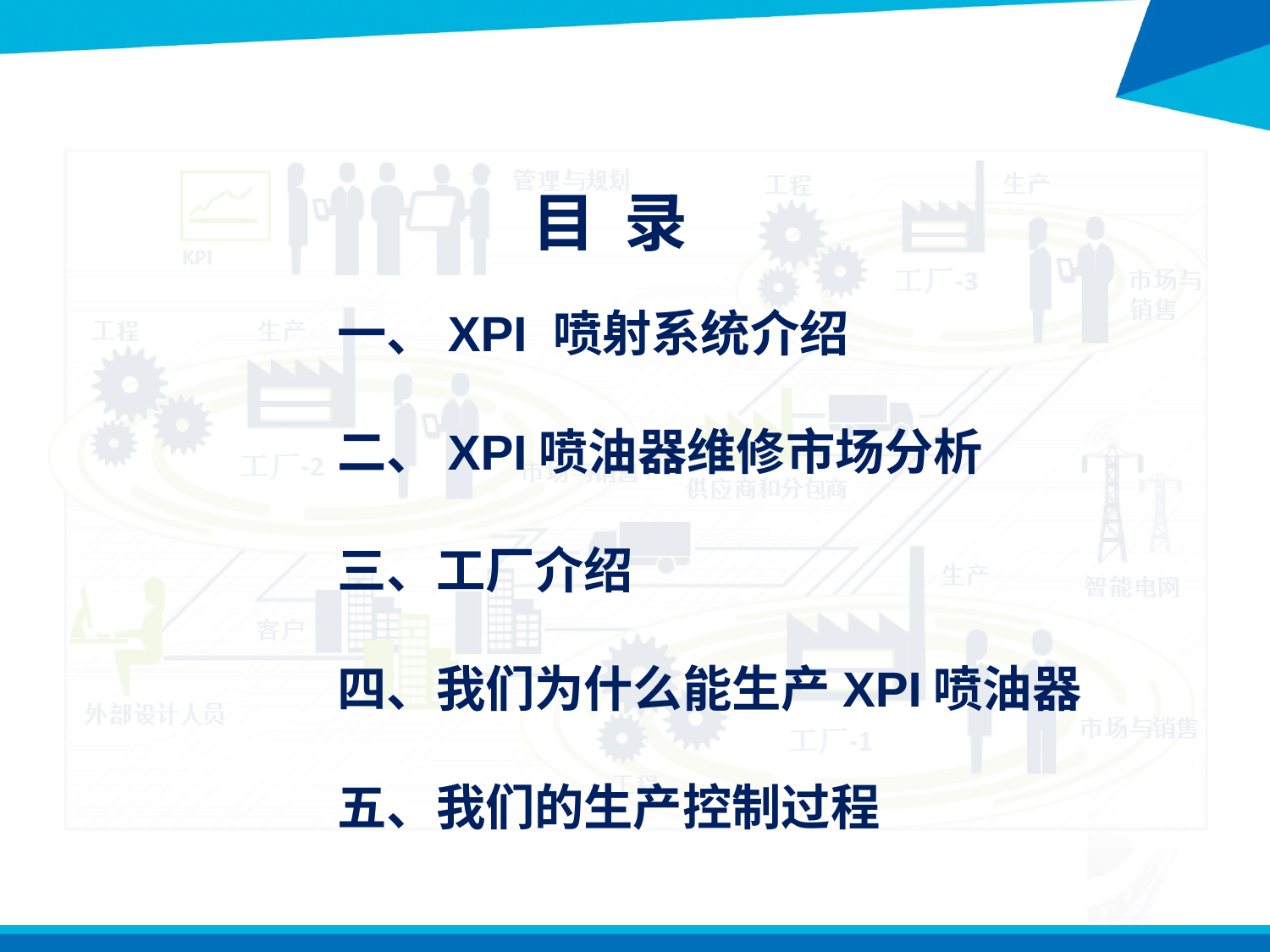

目  录
一、XPI 喷射系统介绍

二、XPI喷油器维修市场分析

三、工厂介绍

四、我们为什么能生产XPI喷油器

五、我们的生产控制过程